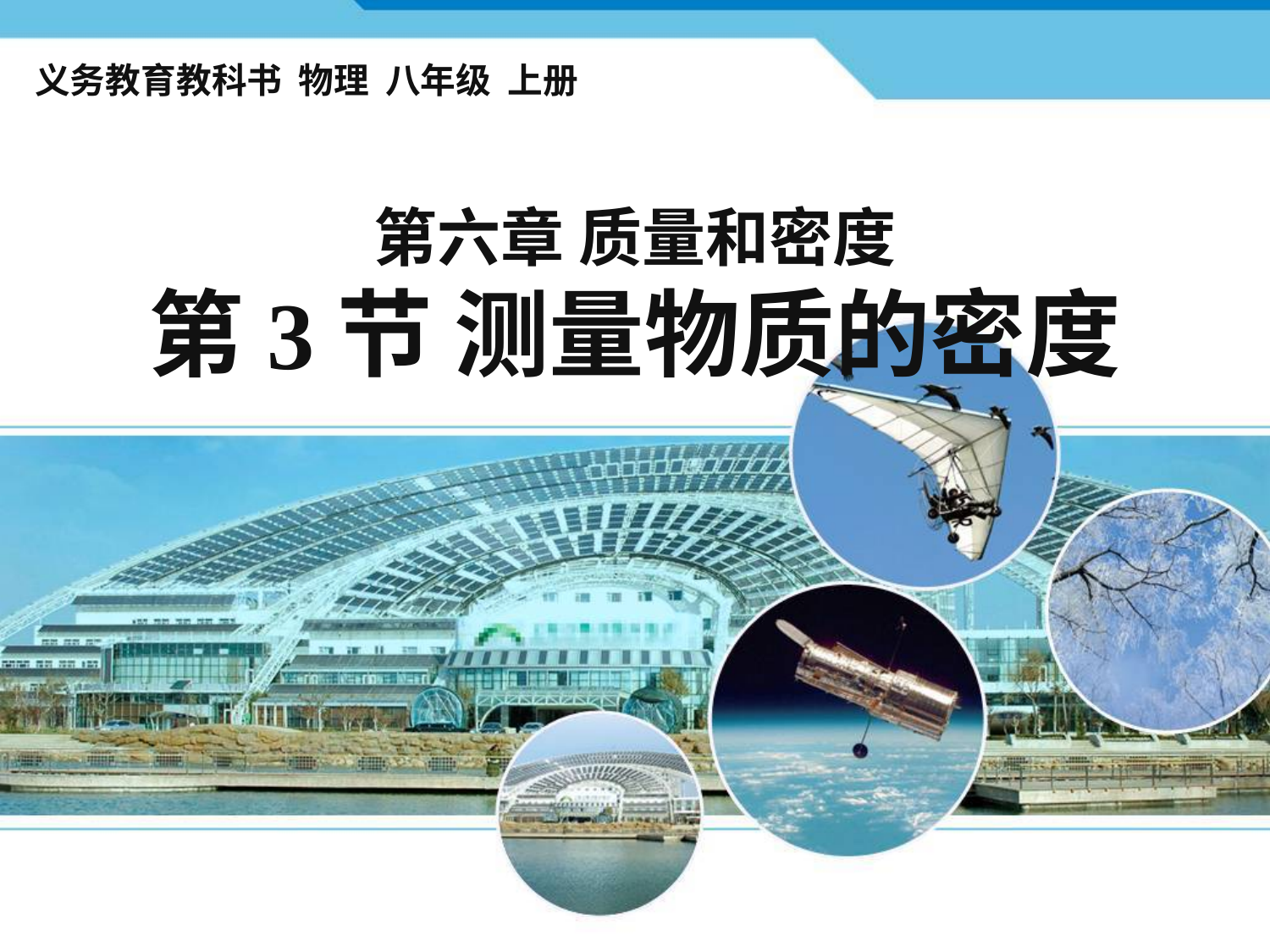

义务教育教科书  物理  八年级  上册
# 第六章 质量和密度 第3节 测量物质的密度